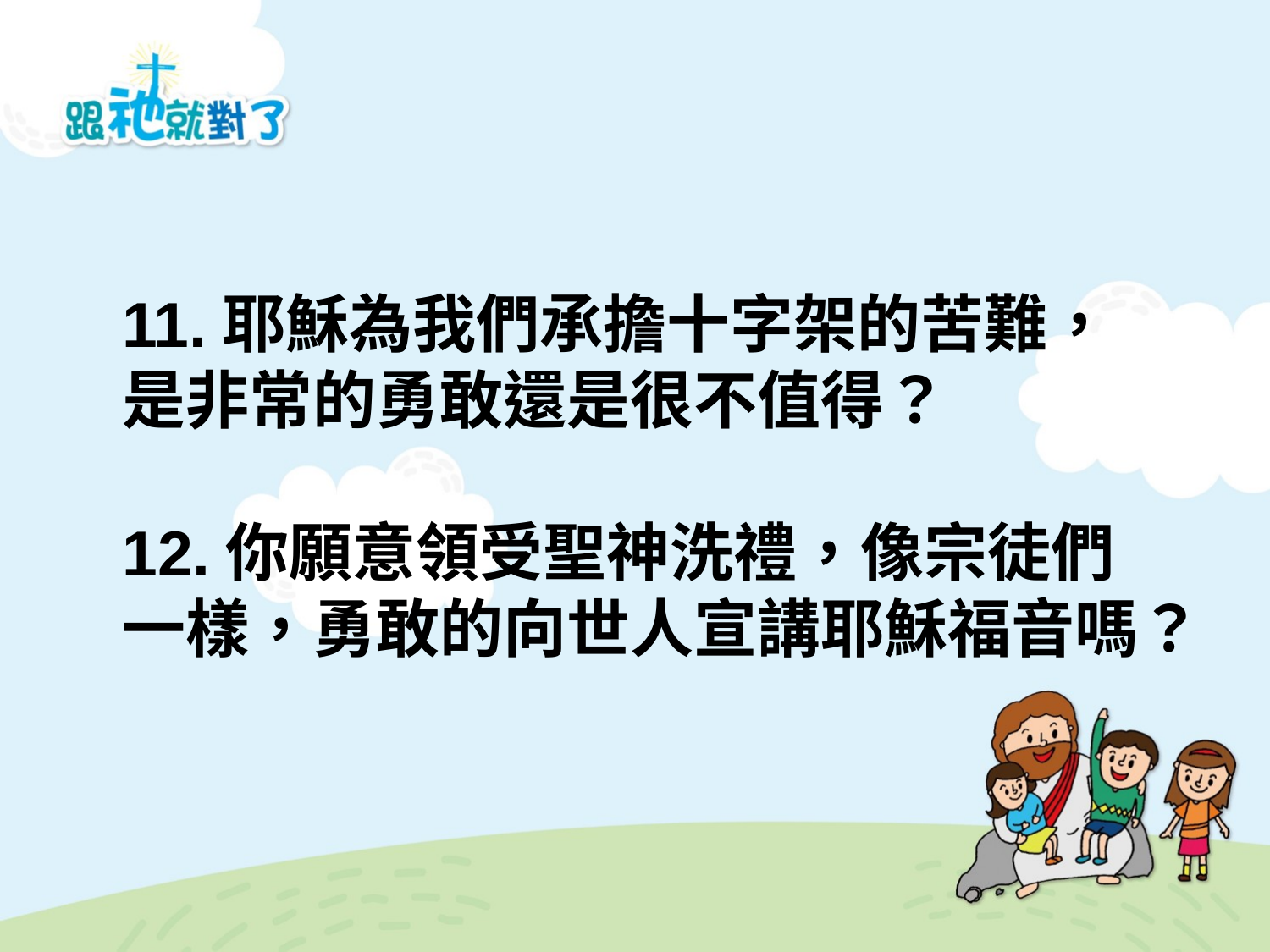

11.耶穌為我們承擔十字架的苦難，是非常的勇敢還是很不值得？

12.你願意領受聖神洗禮，像宗徒們一樣，勇敢的向世人宣講耶穌福音嗎？